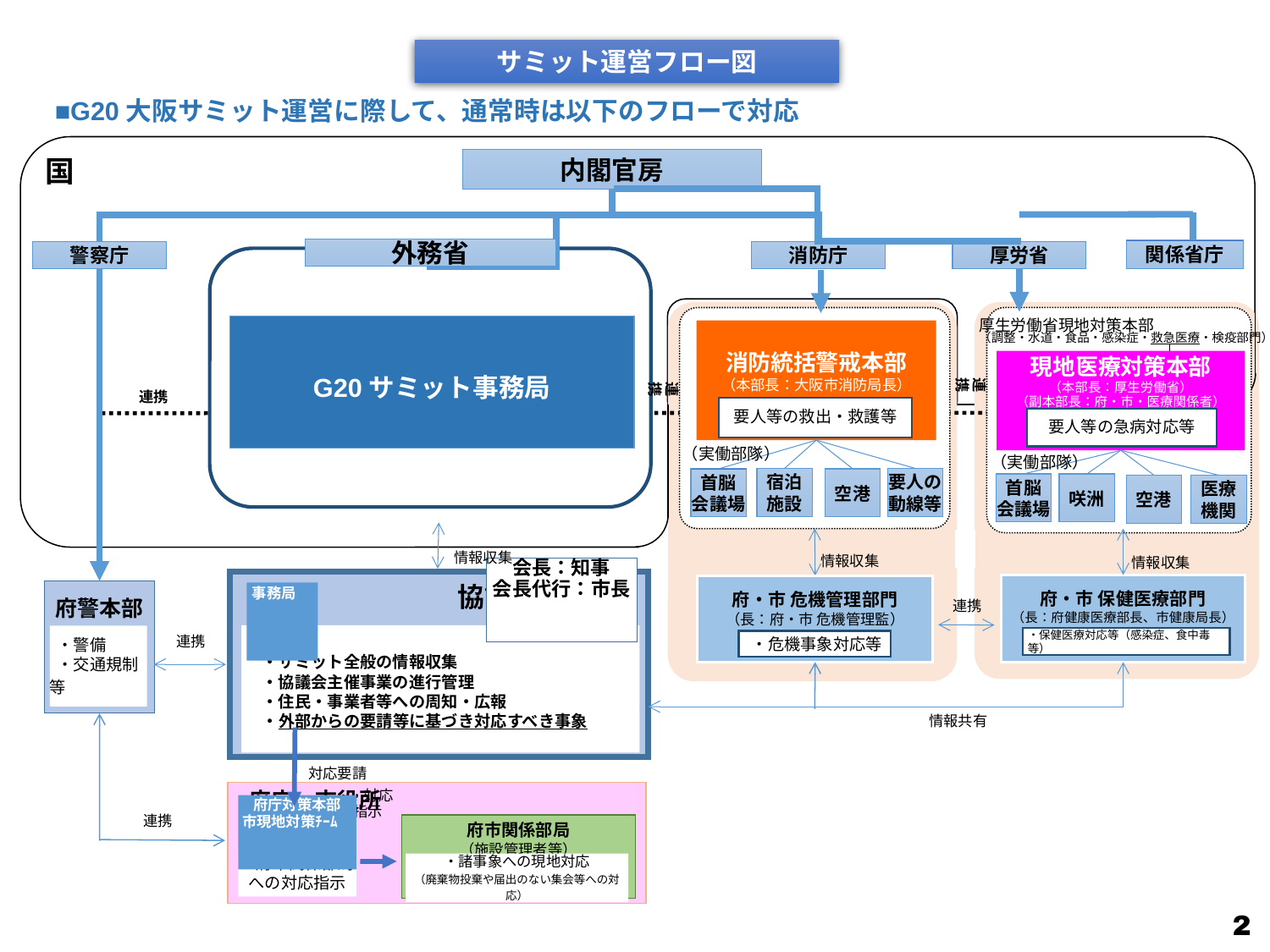

サミット運営フロー図
■G20大阪サミット運営に際して、通常時は以下のフローで対応

国
内閣官房
外務省
関係省庁
消防庁
厚労省
警察庁

厚生労働省現地対策本部
（調整・水道・食品・感染症・救急医療・検疫部門）

G20サミット事務局

消防統括警戒本部
（本部長：大阪市消防局長）

現地医療対策本部
（本部長：厚生労働省）
（副本部長：府・市・医療関係者）

連携
連携
連携
要人等の救出・救護等
要人等の急病対応等
（実働部隊）
（実働部隊）
宿泊
施設
要人の
動線等
空港
首脳
会議場
首脳
会議場
咲洲
空港
医療
機関

情報収集
情報収集
情報収集

　　　　　　　　協議会

府・市 保健医療部門
（長：府健康医療部長、市健康局長）

府・市 危機管理部門
（長：府・市 危機管理監）

会長：知事
会長代行：市長
府警本部
 ・警備
 ・交通規制等
情報収集
連携
事務局
連携
　・サミット全般の情報収集
　・協議会主催事業の進行管理
　・住民・事業者等への周知・広報
　・外部からの要請等に基づき対応すべき事象
・保健医療対応等（感染症、食中毒等）
・危機事象対応等
情報共有
対応要請
府庁・市役所

府庁対策本部
市現地対策ﾁｰﾑ
府市関係部局
（施設管理者等）
対応
指示
・府市関係部局
への対応指示
・諸事象への現地対応
（廃棄物投棄や届出のない集会等への対応）
連携
2